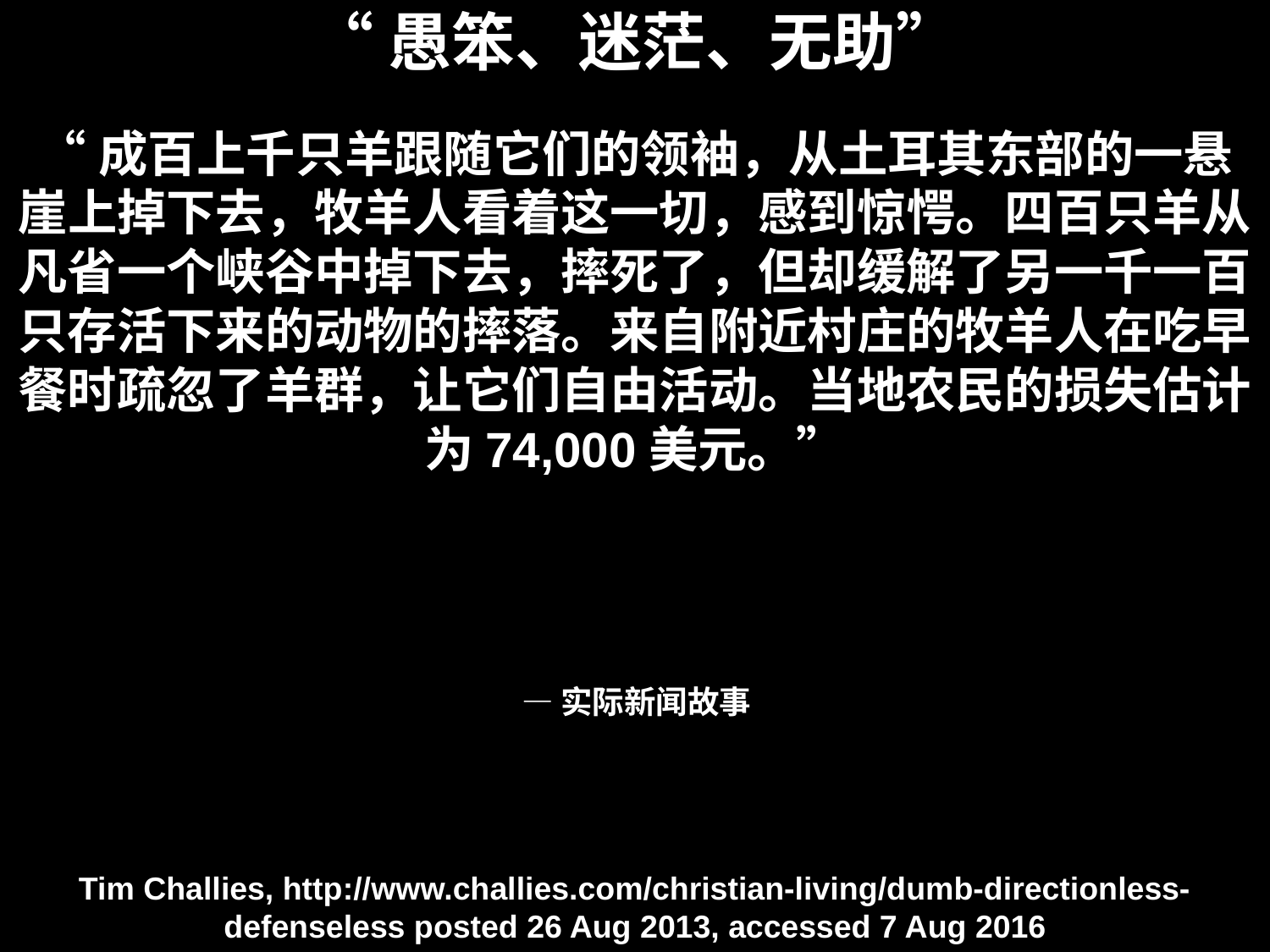

# “愚笨、迷茫、无助”

“成百上千只羊跟随它们的领袖，从土耳其东部的一悬崖上掉下去，牧羊人看着这一切，感到惊愕。四百只羊从凡省一个峡谷中掉下去，摔死了，但却缓解了另一千一百只存活下来的动物的摔落。来自附近村庄的牧羊人在吃早餐时疏忽了羊群，让它们自由活动。当地农民的损失估计为74,000美元。”
—实际新闻故事
Tim Challies, http://www.challies.com/christian-living/dumb-directionless-defenseless posted 26 Aug 2013, accessed 7 Aug 2016